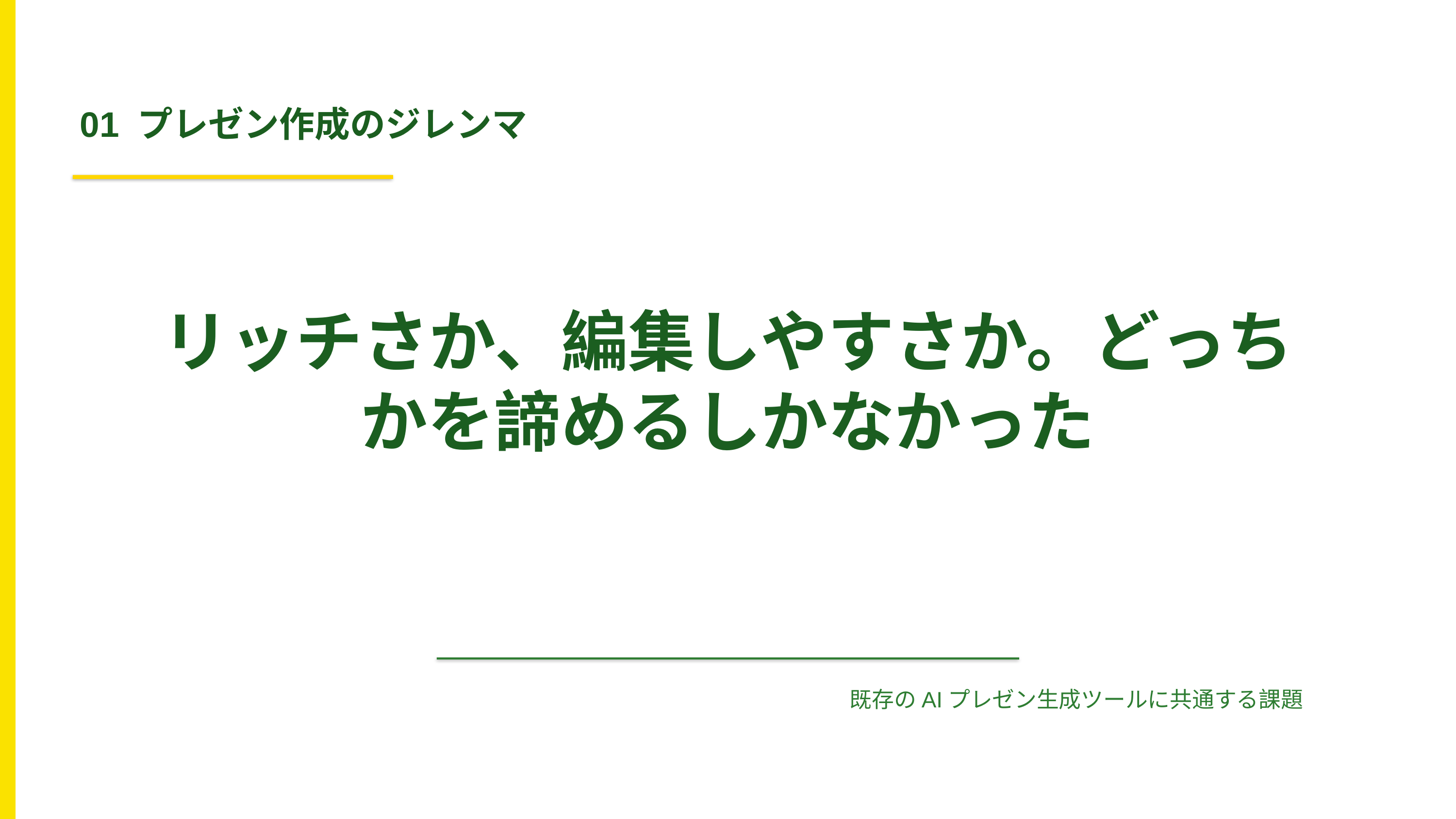

01 プレゼン作成のジレンマ

リッチさか、編集しやすさか。どっちかを諦めるしかなかった

既存のAIプレゼン生成ツールに共通する課題